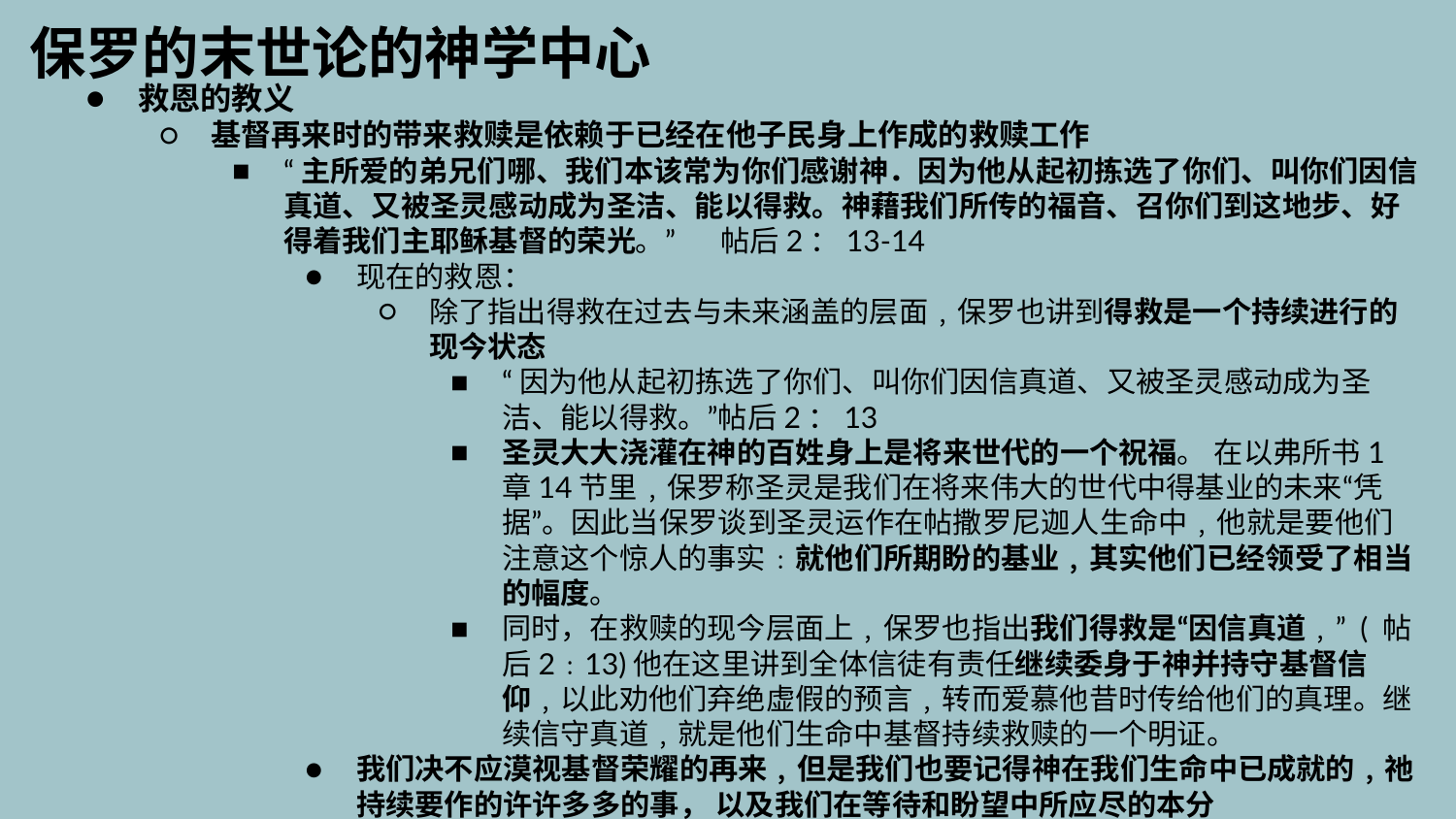

保罗的末世论的神学中心
救恩的教义
基督再来时的带来救赎是依赖于已经在他子民身上作成的救赎工作
“主所爱的弟兄们哪、我们本该常为你们感谢神．因为他从起初拣选了你们、叫你们因信真道、又被圣灵感动成为圣洁、能以得救。神藉我们所传的福音、召你们到这地步、好得着我们主耶稣基督的荣光。”	帖后2：13-14
现在的救恩：
除了指出得救在过去与未来涵盖的层面﹐保罗也讲到得救是一个持续进行的现今状态
“因为他从起初拣选了你们、叫你们因信真道、又被圣灵感动成为圣洁、能以得救。”帖后2：13
圣灵大大浇灌在神的百姓身上是将来世代的一个祝福。 在以弗所书1章14节里﹐保罗称圣灵是我们在将来伟大的世代中得基业的未来“凭据”。因此当保罗谈到圣灵运作在帖撒罗尼迦人生命中﹐他就是要他们注意这个惊人的事实﹕就他们所期盼的基业﹐其实他们已经领受了相当的幅度。
同时，在救赎的现今层面上﹐保罗也指出我们得救是“因信真道﹐” ( 帖后2﹕13)他在这里讲到全体信徒有责任继续委身于神并持守基督信仰﹐以此劝他们弃绝虚假的预言﹐转而爱慕他昔时传给他们的真理。继续信守真道﹐就是他们生命中基督持续救赎的一个明证。
我们决不应漠视基督荣耀的再来﹐但是我们也要记得神在我们生命中已成就的﹐祂持续要作的许许多多的事， 以及我们在等待和盼望中所应尽的本分